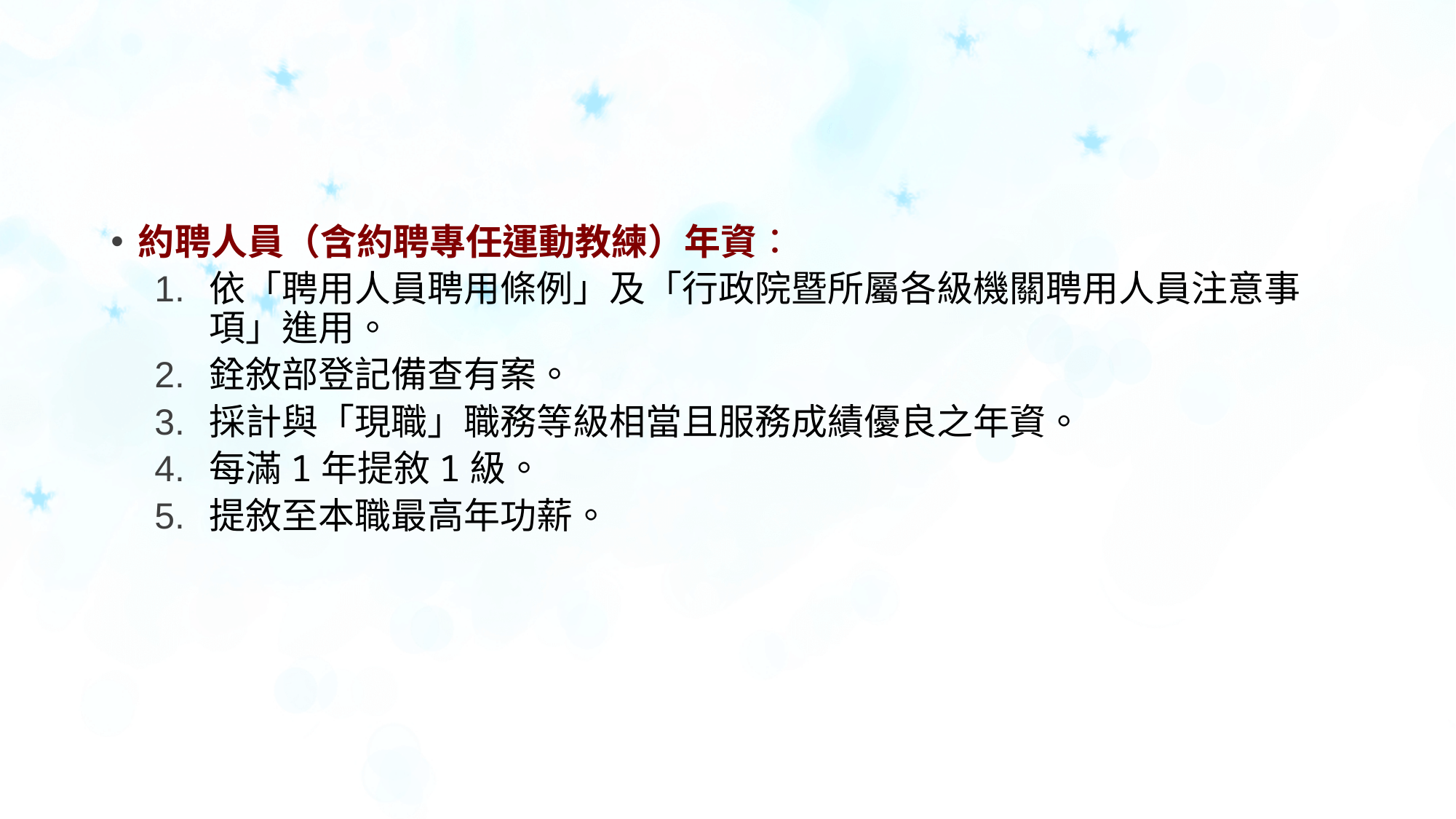

#
約聘人員（含約聘專任運動教練）年資：
依「聘用人員聘用條例」及「行政院暨所屬各級機關聘用人員注意事項」進用。
銓敘部登記備查有案。
採計與「現職」職務等級相當且服務成績優良之年資。
每滿1年提敘1級。
提敘至本職最高年功薪。